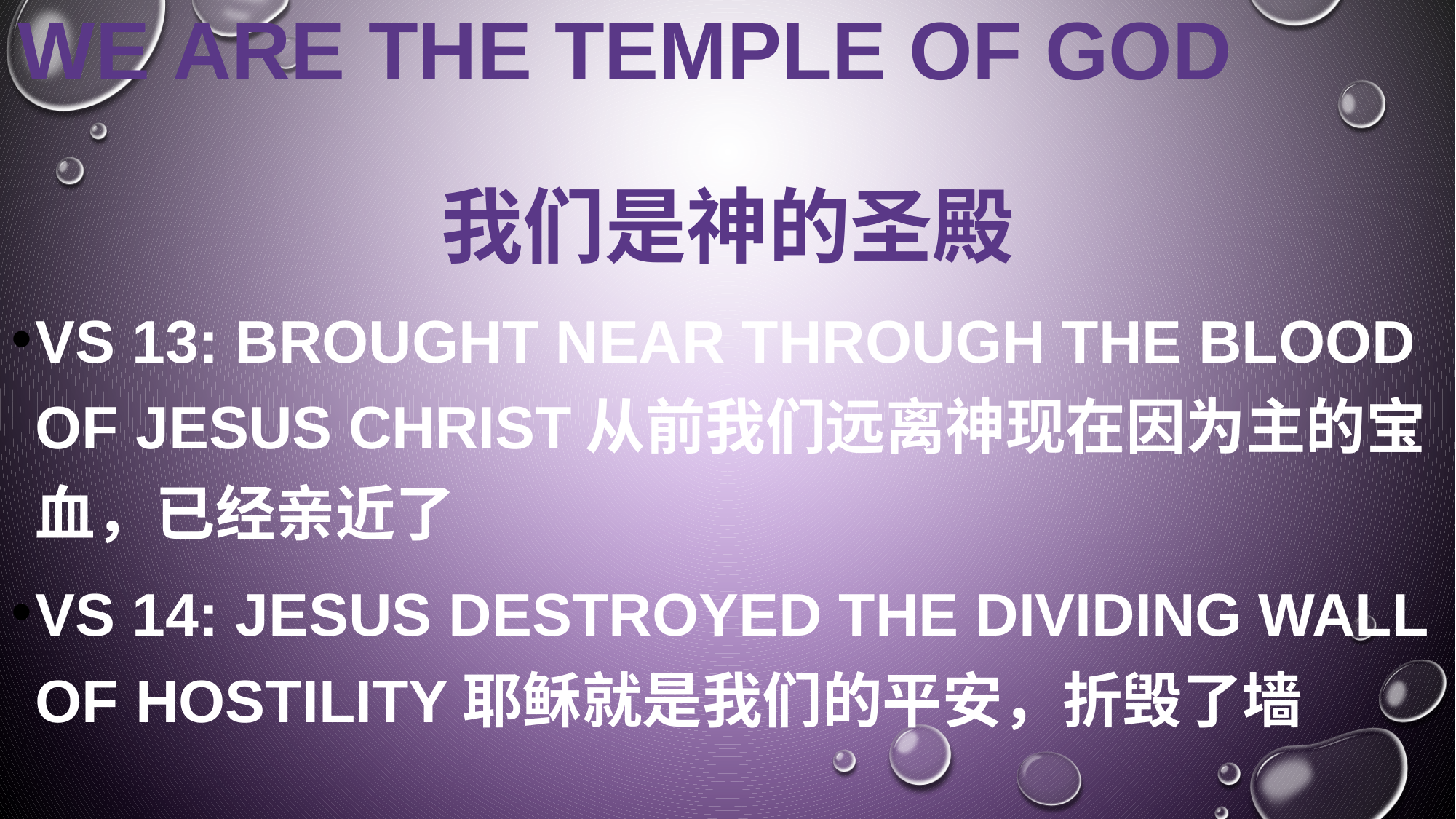

# We are the temple of god 我们是神的圣殿
VS 13: BROUGHT NEAR THROUGH THE BLOOD OF JESUS CHRIST从前我们远离神现在因为主的宝血，已经亲近了
VS 14: JESUS DESTROYED THE DIVIDING WALL OF HOSTILITY耶稣就是我们的平安，折毁了墙
今天Trump要盖一个墙，不让偷渡的犯人进到美国来。是好还是坏？墙就是在耶稣以前，我们都不能进神
的国。今天我们可以都是因为耶稣的关系。他来了已经把哪个神与人隔开的墙折坏了！